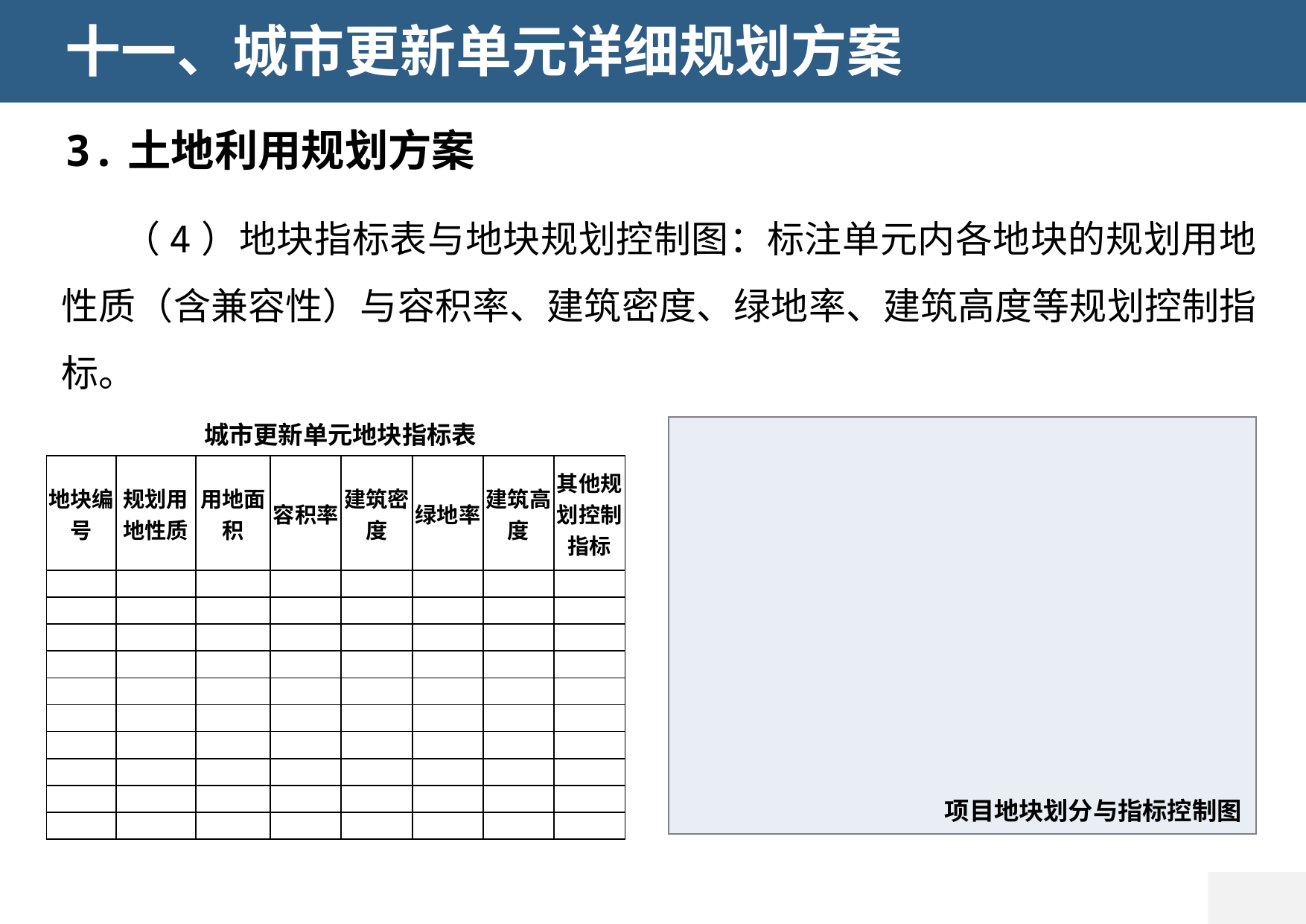

十一、城市更新单元详细规划方案
3.土地利用规划方案
（4）地块指标表与地块规划控制图：标注单元内各地块的规划用地性质（含兼容性）与容积率、建筑密度、绿地率、建筑高度等规划控制指标。
城市更新单元地块指标表

项目地块划分与指标控制图
| 地块编号 | 规划用地性质 | 用地面积 | 容积率 | 建筑密度 | 绿地率 | 建筑高度 | 其他规划控制指标 |
| --- | --- | --- | --- | --- | --- | --- | --- |
|  |  |  |  |  |  |  |  |
|  |  |  |  |  |  |  |  |
|  |  |  |  |  |  |  |  |
|  |  |  |  |  |  |  |  |
|  |  |  |  |  |  |  |  |
|  |  |  |  |  |  |  |  |
|  |  |  |  |  |  |  |  |
|  |  |  |  |  |  |  |  |
|  |  |  |  |  |  |  |  |
|  |  |  |  |  |  |  |  |
55